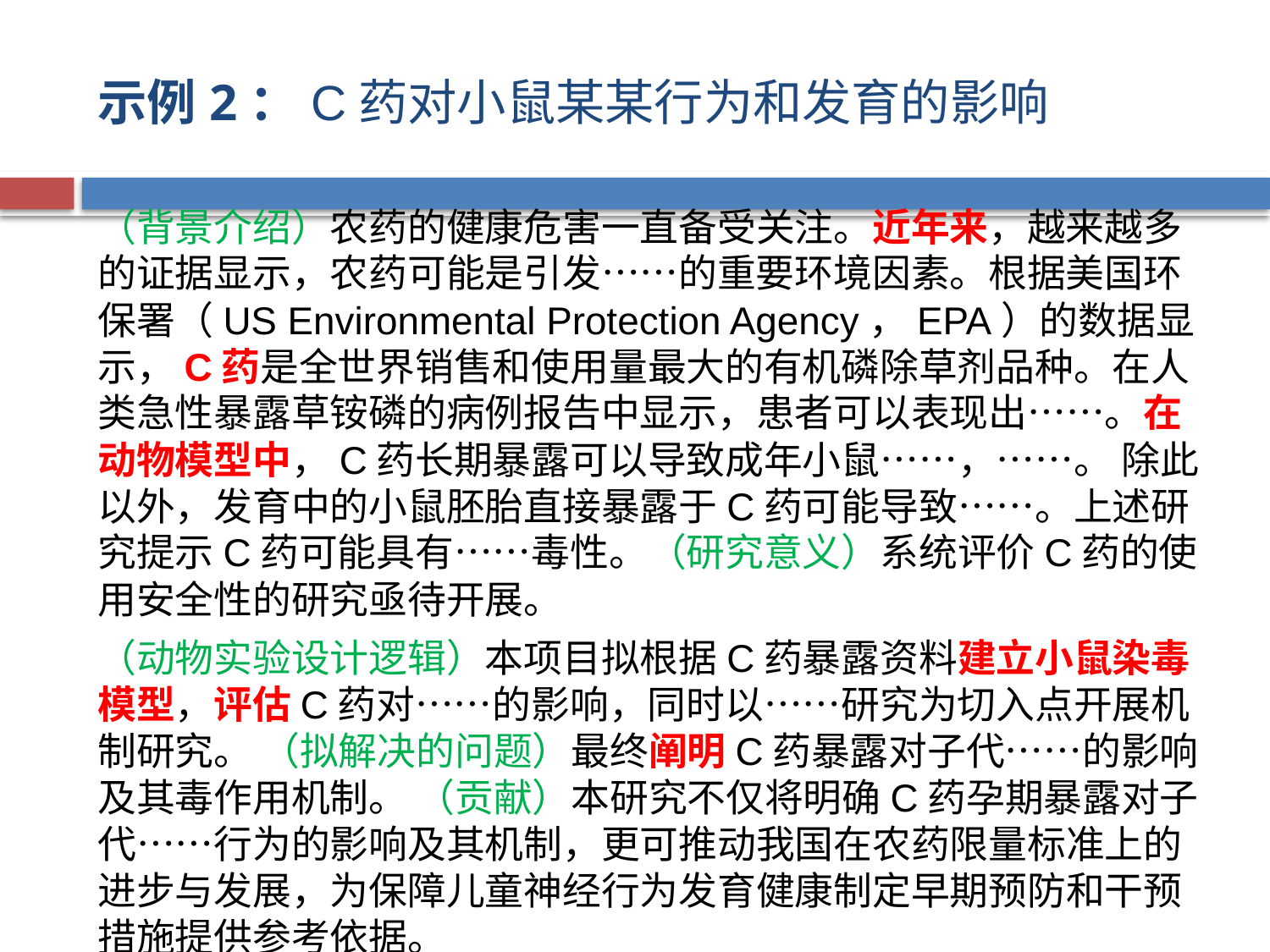

# 示例2：C药对小鼠某某行为和发育的影响
（背景介绍）农药的健康危害一直备受关注。近年来，越来越多的证据显示，农药可能是引发……的重要环境因素。根据美国环保署（US Environmental Protection Agency，EPA）的数据显示，C药是全世界销售和使用量最大的有机磷除草剂品种。在人类急性暴露草铵磷的病例报告中显示，患者可以表现出……。在动物模型中，C药长期暴露可以导致成年小鼠……，……。 除此以外，发育中的小鼠胚胎直接暴露于C药可能导致……。上述研究提示C药可能具有……毒性。（研究意义）系统评价C药的使用安全性的研究亟待开展。
（动物实验设计逻辑）本项目拟根据C药暴露资料建立小鼠染毒模型，评估C药对……的影响，同时以……研究为切入点开展机制研究。 （拟解决的问题）最终阐明C药暴露对子代……的影响及其毒作用机制。 （贡献）本研究不仅将明确C药孕期暴露对子代……行为的影响及其机制，更可推动我国在农药限量标准上的进步与发展，为保障儿童神经行为发育健康制定早期预防和干预措施提供参考依据。